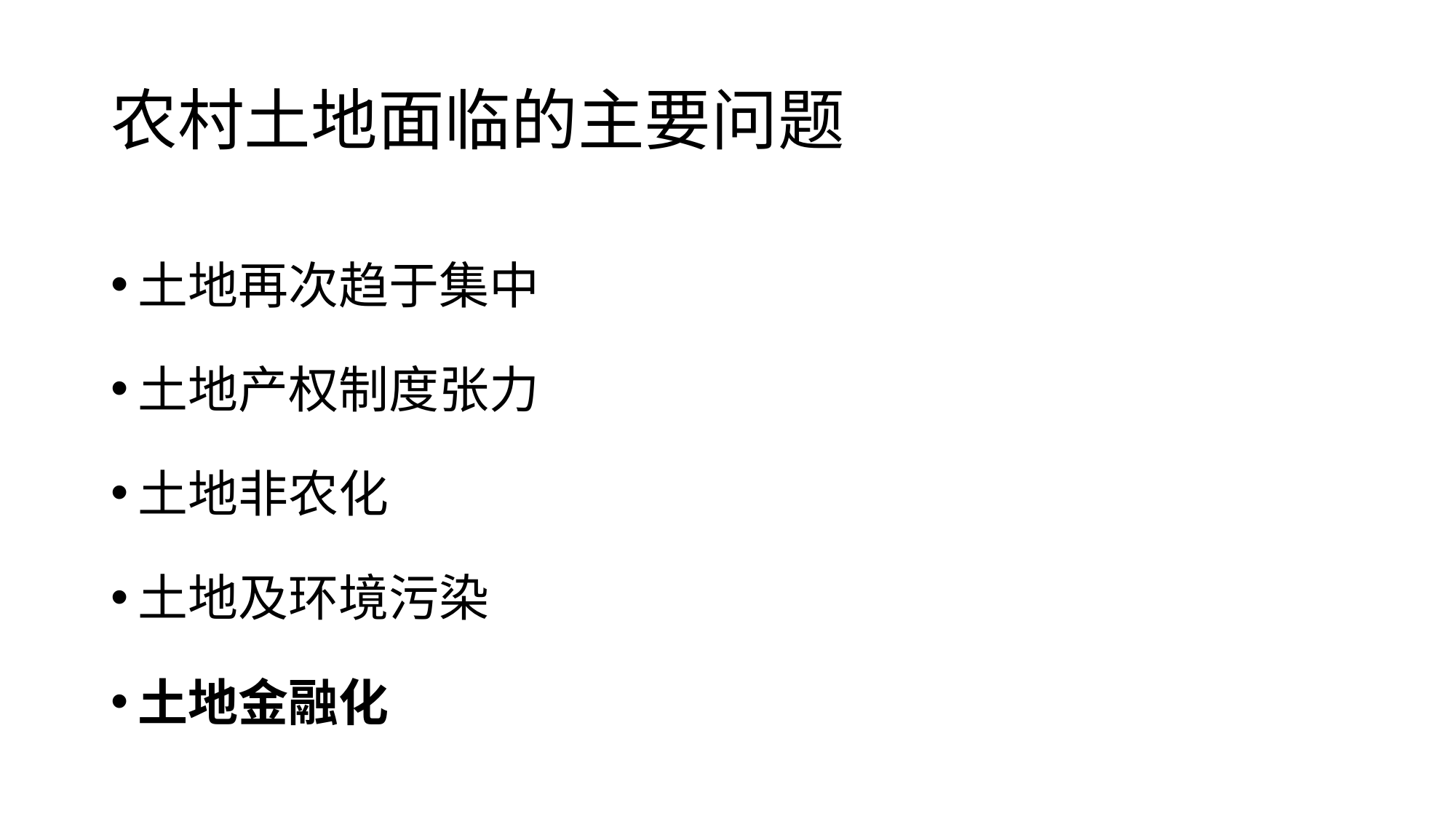

# 农村土地面临的主要问题
土地再次趋于集中
土地产权制度张力
土地非农化
土地及环境污染
土地金融化